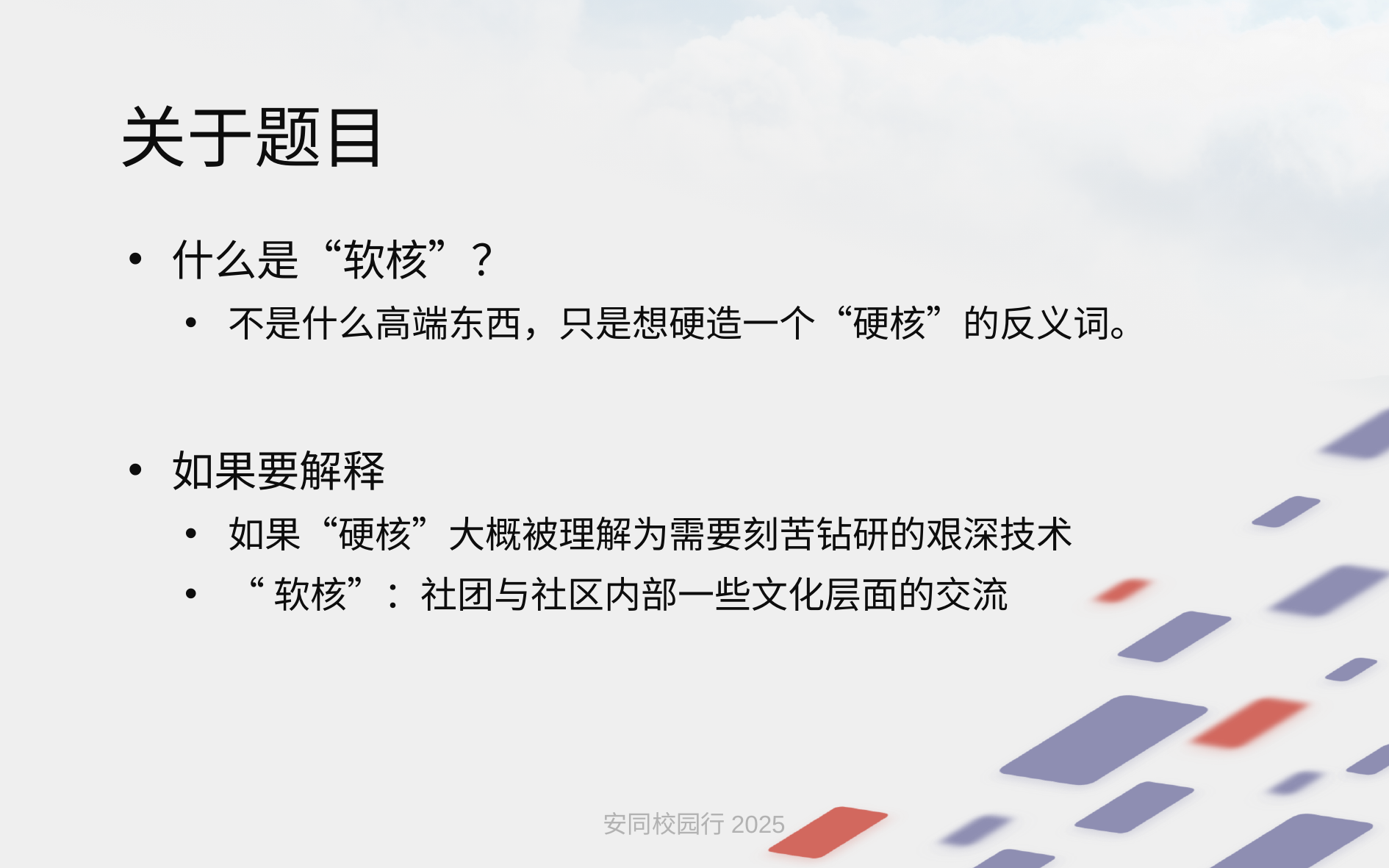

# 关于题目
什么是“软核”？
不是什么高端东西，只是想硬造一个“硬核”的反义词。

如果要解释
如果“硬核”大概被理解为需要刻苦钻研的艰深技术
“软核”：社团与社区内部一些文化层面的交流
安同校园行2025